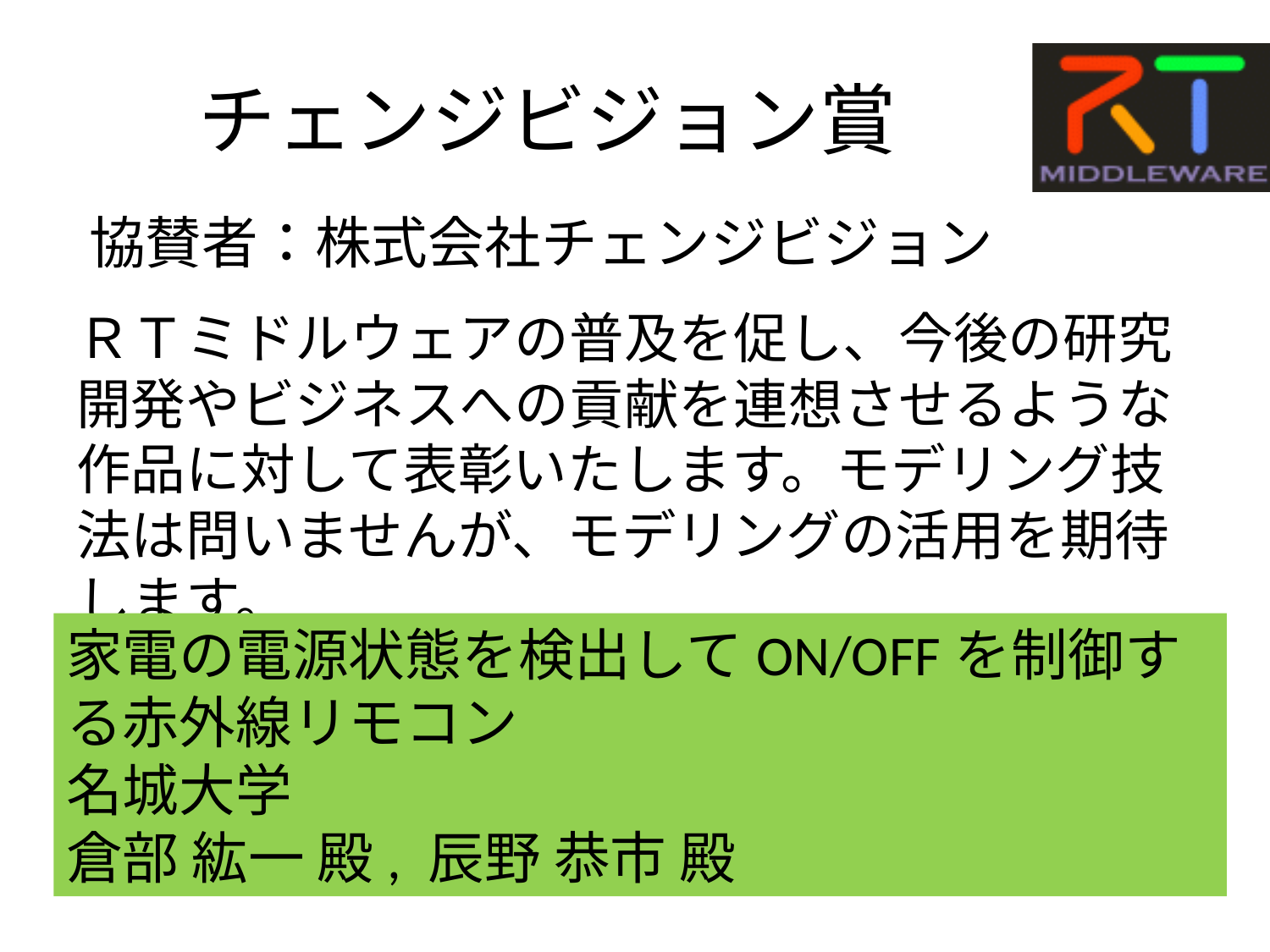

# チェンジビジョン賞
協賛者：株式会社チェンジビジョン
ＲＴミドルウェアの普及を促し、今後の研究開発やビジネスへの貢献を連想させるような作品に対して表彰いたします。モデリング技法は問いませんが、モデリングの活用を期待します。
家電の電源状態を検出してON/OFFを制御する赤外線リモコン
名城大学
倉部 紘一 殿, 辰野 恭市 殿